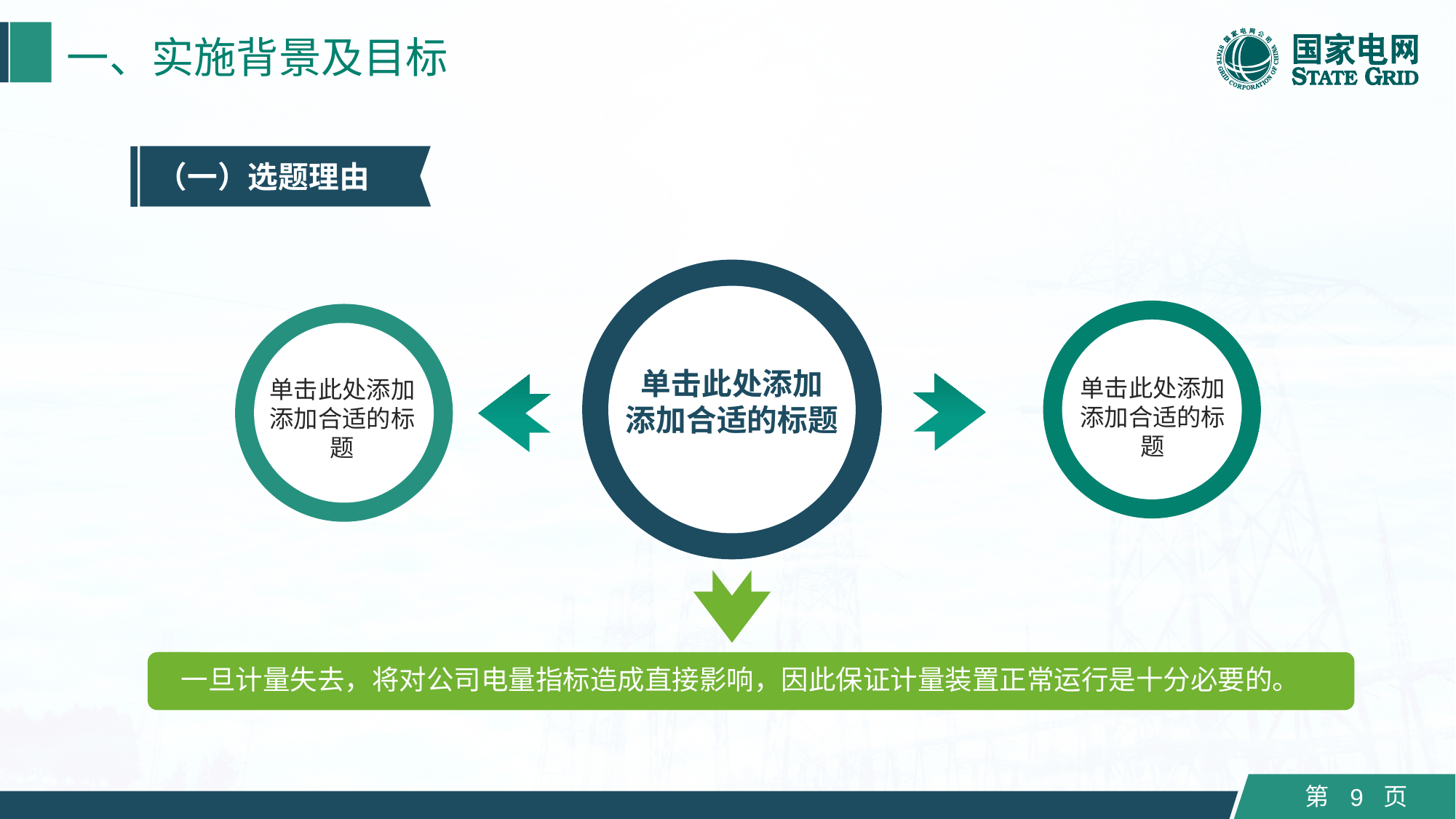

一、实施背景及目标

（一）选题理由

单击此处添加
添加合适的标题

单击此处添加
添加合适的标题

单击此处添加添加合适的标题

一旦计量失去，将对公司电量指标造成直接影响，因此保证计量装置正常运行是十分必要的。